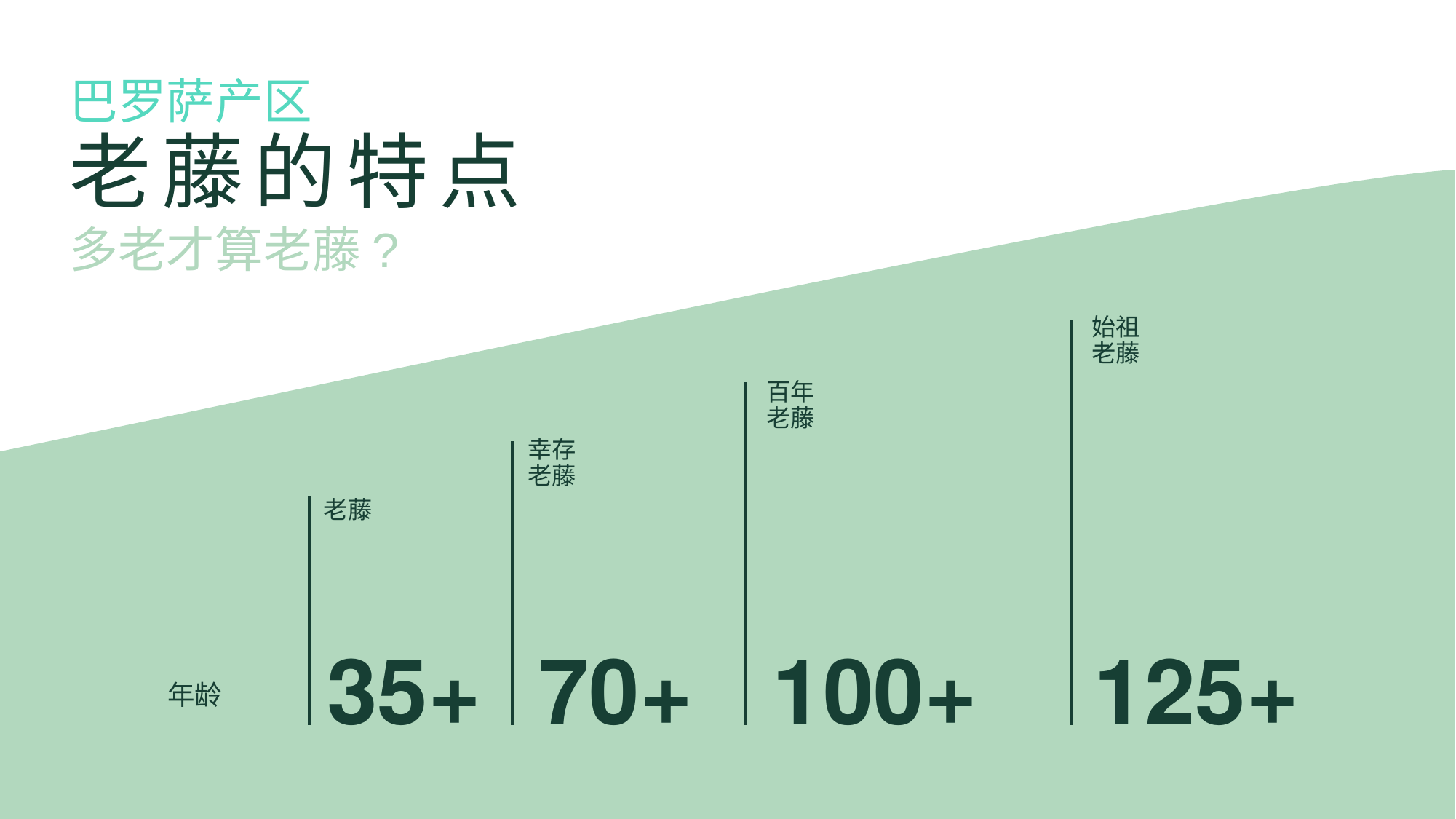

巴罗萨产区
老藤的特点
多老才算老藤?

始祖
老藤
百年
老藤
幸存
老藤
老藤
35+
70+
100+
125+
年龄